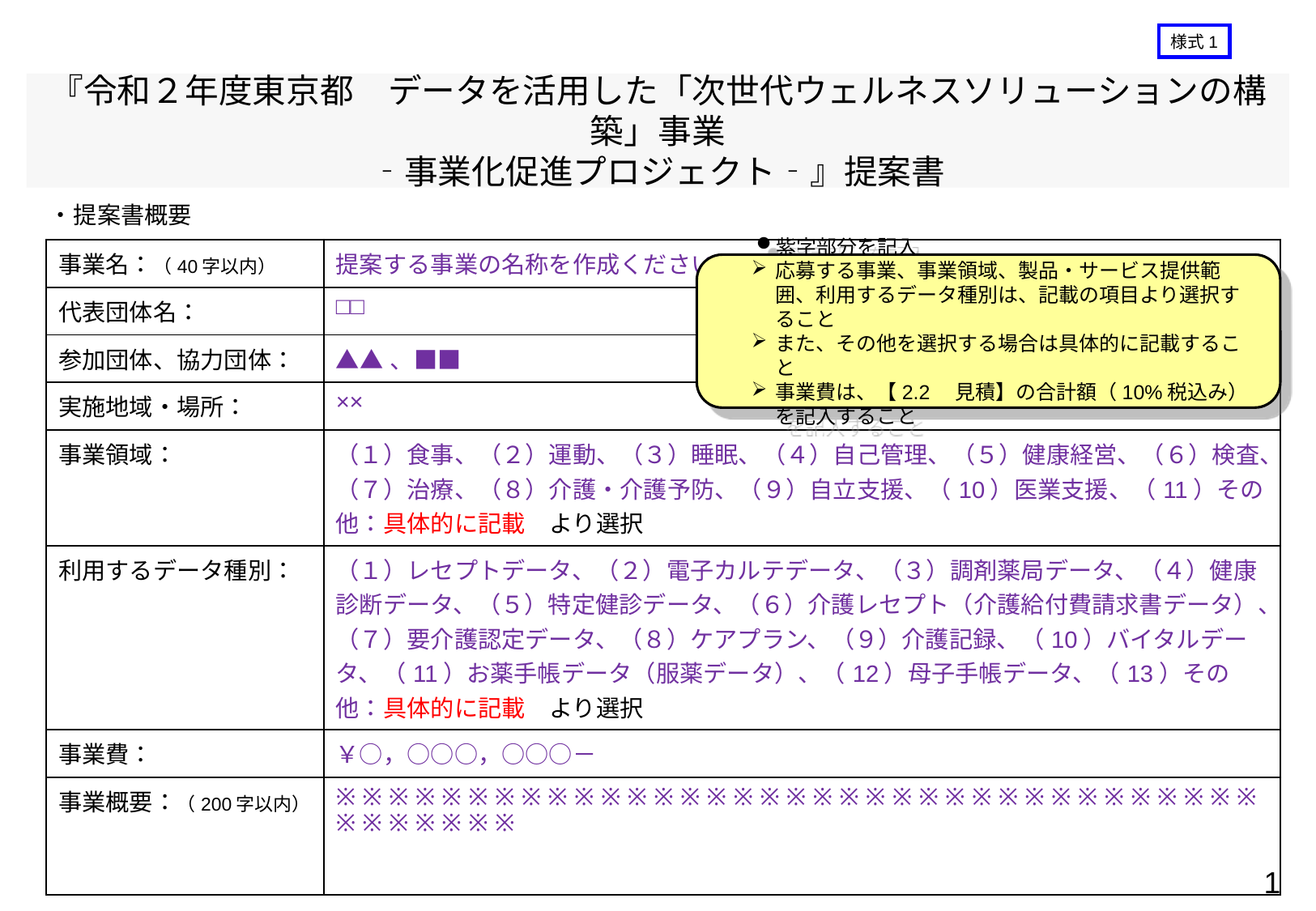

・	提案書概要
| 事業名：（40字以内） | 提案する事業の名称を作成ください |
| --- | --- |
| 代表団体名： | □□ |
| 参加団体、協力団体： | ▲▲、■■ |
| 実施地域・場所： | ×× |
| 事業領域： | （１）食事、（２）運動、（３）睡眠、（４）自己管理、（５）健康経営、（６）検査、（７）治療、（８）介護・介護予防、（９）自立支援、（10）医業支援、（11）その他：具体的に記載　より選択 |
| 利用するデータ種別： | （１）レセプトデータ、（２）電子カルテデータ、（３）調剤薬局データ、（４）健康診断データ、（５）特定健診データ、（６）介護レセプト（介護給付費請求書データ）、（７）要介護認定データ、（８）ケアプラン、（９）介護記録、（10）バイタルデータ、（11）お薬手帳データ（服薬データ）、（12）母子手帳データ、（13）その他：具体的に記載　より選択 |
| 事業費： | ￥○，○○○，○○○－ |
| 事業概要：（200字以内） | ※ ※ ※ ※ ※ ※ ※ ※ ※ ※ ※ ※ ※ ※ ※ ※ ※ ※ ※ ※ ※ ※ ※ ※ ※ ※ ※ ※ ※ ※ ※ ※ ※ ※ ※ ※ ※ ※ ※ ※ ※ ※ |
紫字部分を記入
応募する事業、事業領域、製品・サービス提供範囲、利用するデータ種別は、記載の項目より選択すること
また、その他を選択する場合は具体的に記載すること
事業費は、【2.2　見積】の合計額（10%税込み）を記入すること